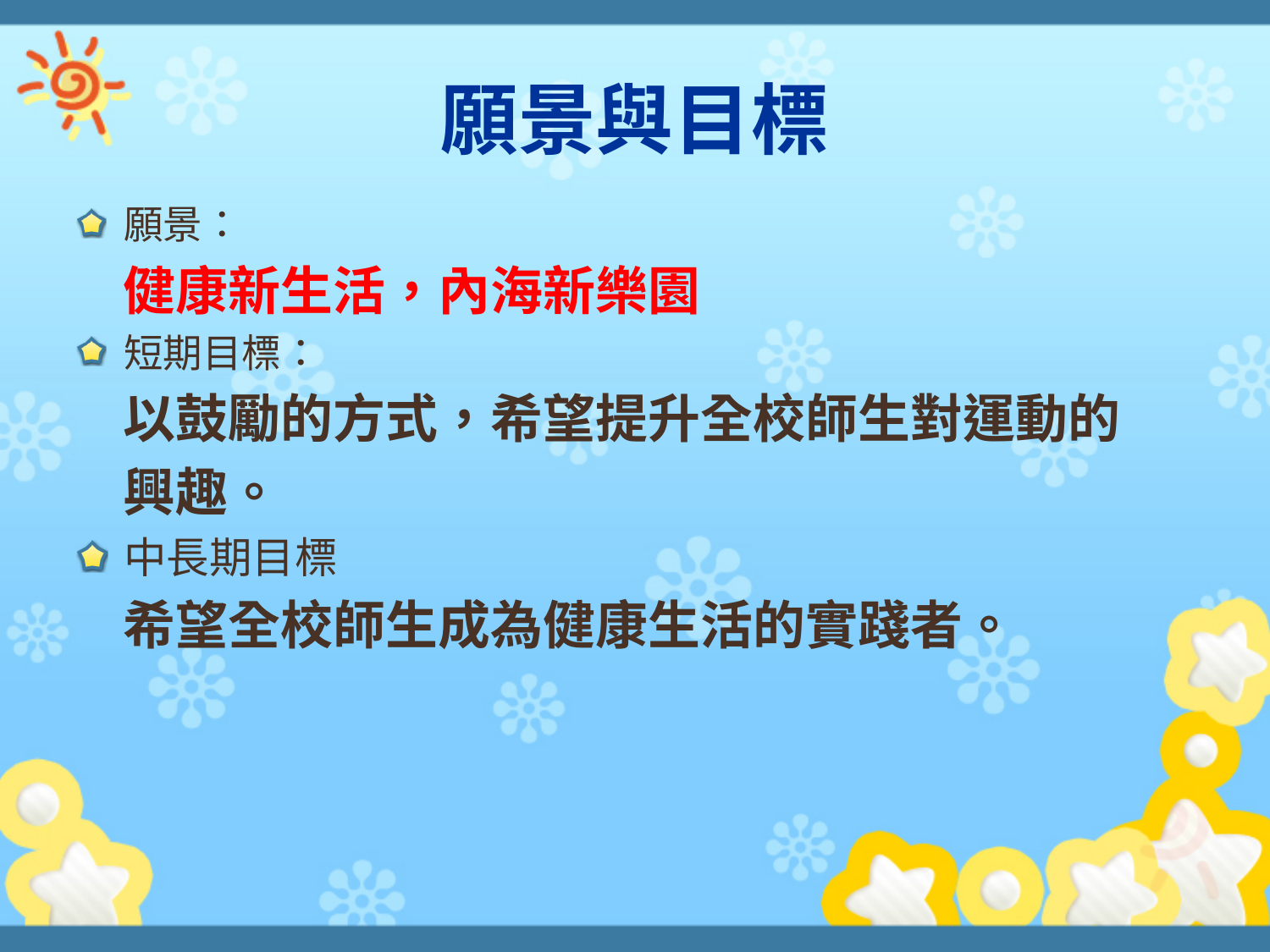

# 願景與目標
願景：
   健康新生活，內海新樂園
短期目標：
   以鼓勵的方式，希望提升全校師生對運動的
   興趣。
中長期目標
   希望全校師生成為健康生活的實踐者。